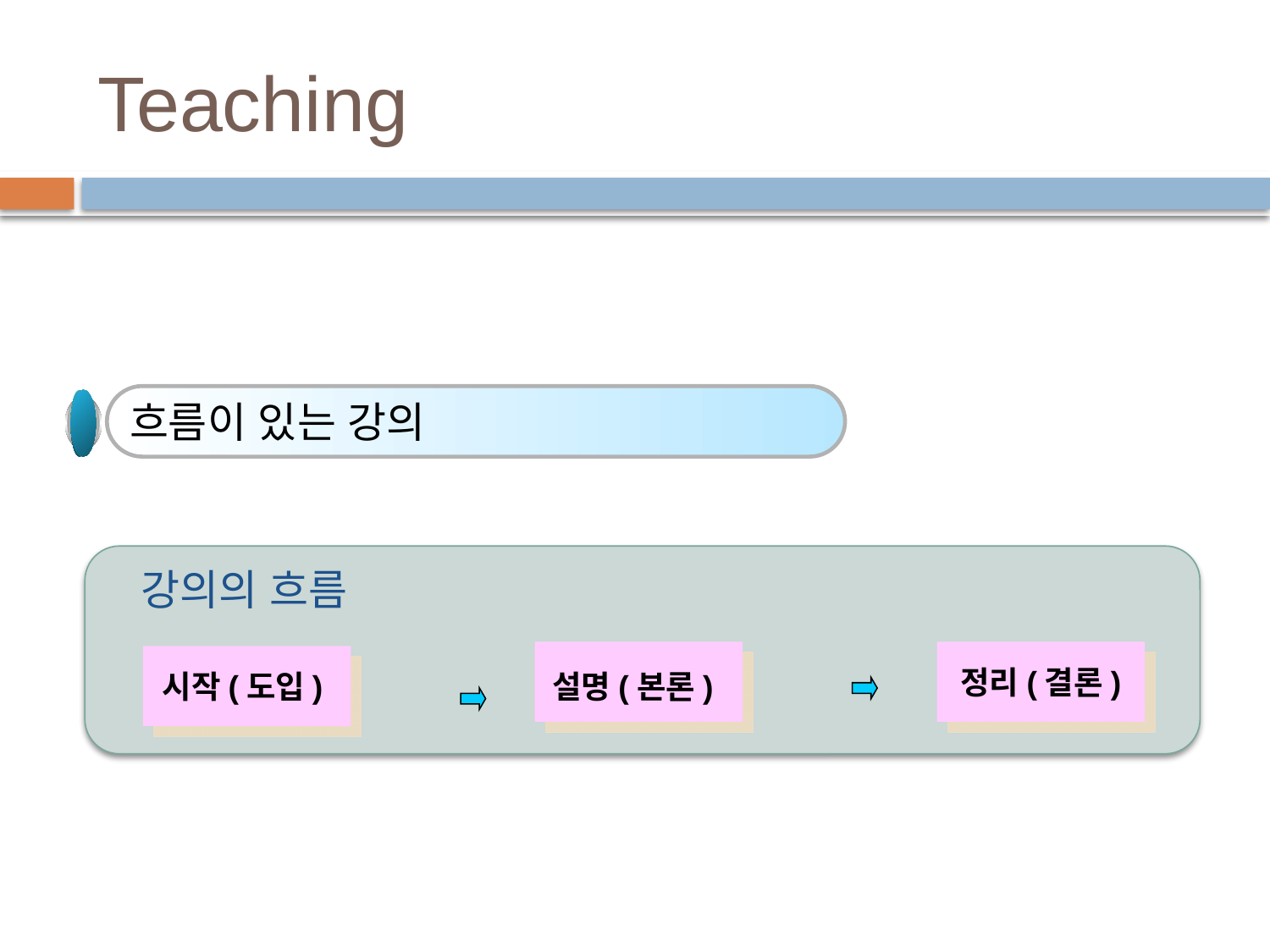

# Teaching
흐름이 있는 강의

  강의의 흐름

설명(본론)
정리(결론)
시작(도입)